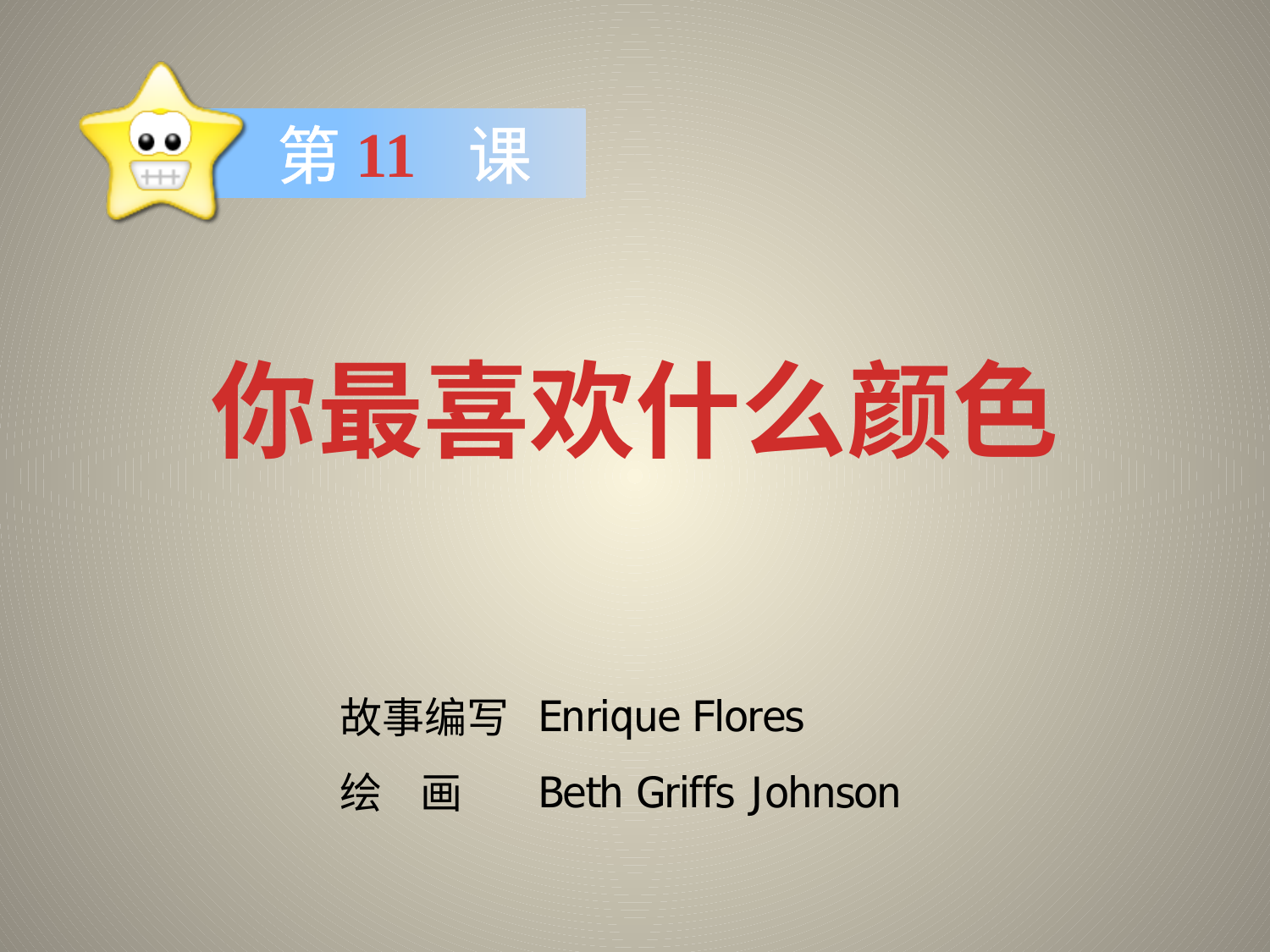

11
你最喜欢什么颜色
Enrique Flores
Beth Griffs Johnson